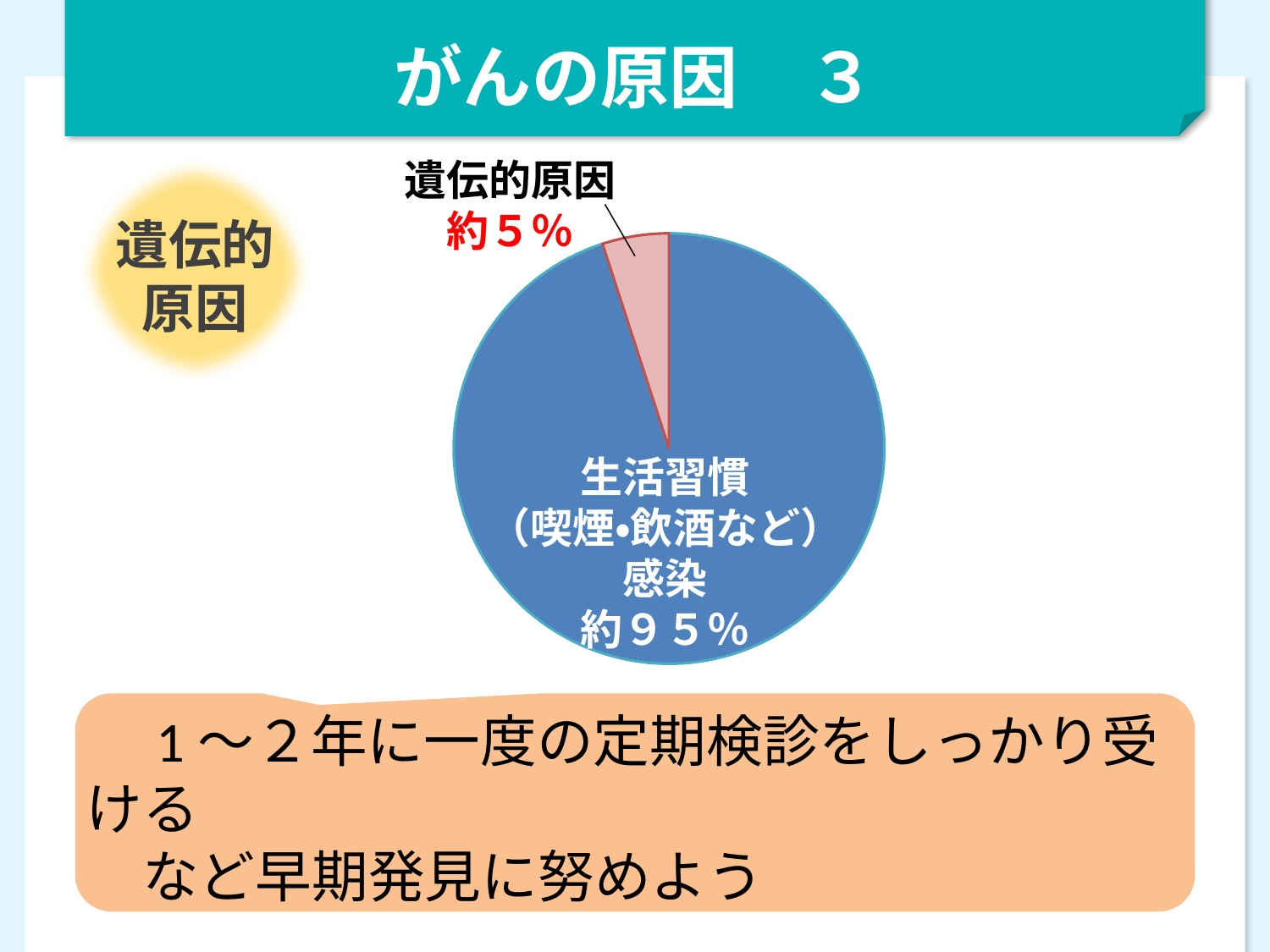

がんの原因　３

### Chart

| Category |  |
|---|---|
| 他の原因 | 95.0 |
| 遺伝的原因 | 5.0 |
遺伝的原因
約５％

遺伝的
原因
生活習慣
（喫煙・飲酒など）
感染
約９５％
　1～２年に一度の定期検診をしっかり受ける
　など早期発見に努めよう